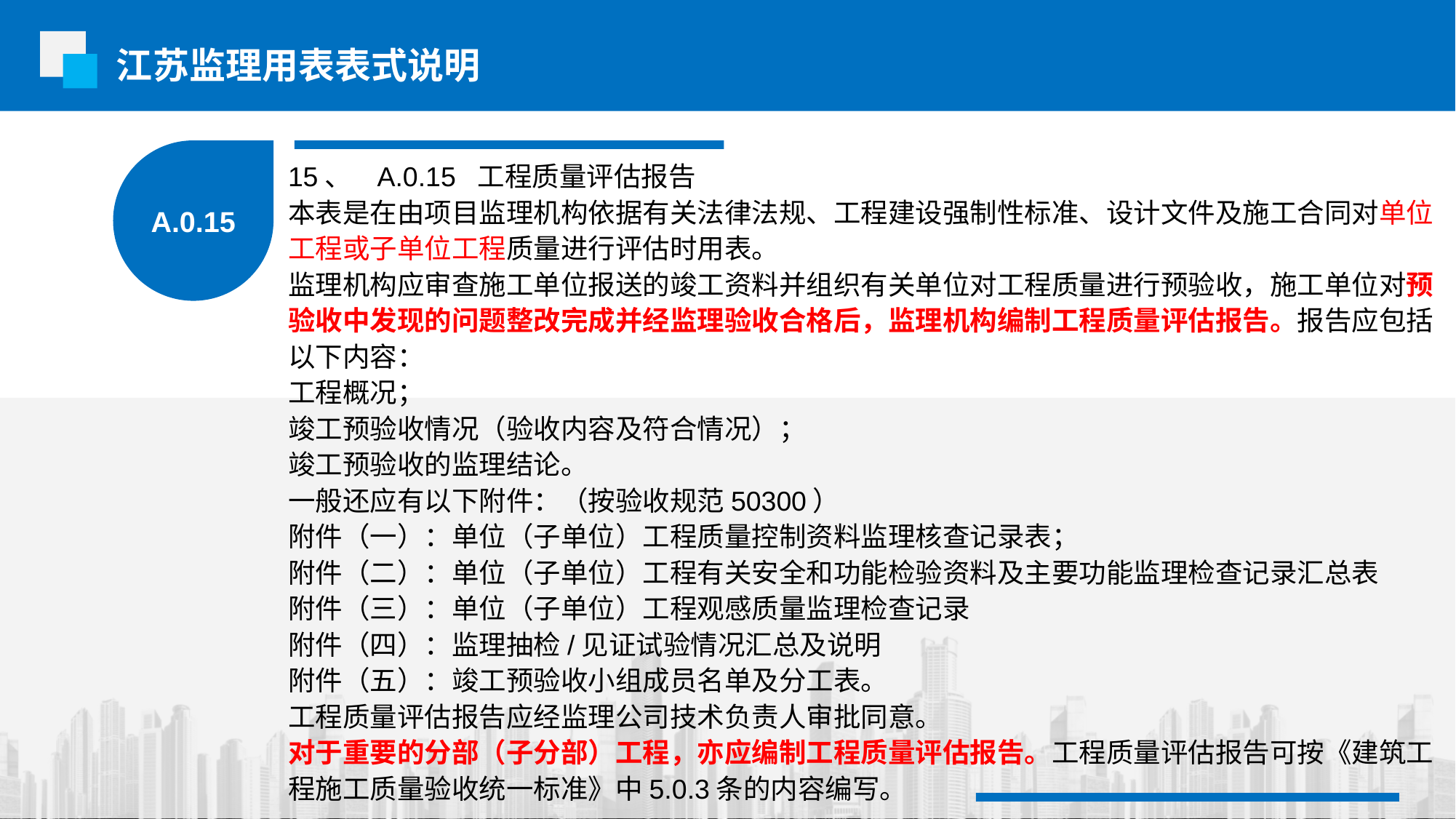

江苏监理用表表式说明

A.0.15
15、   A.0.15  工程质量评估报告
本表是在由项目监理机构依据有关法律法规、工程建设强制性标准、设计文件及施工合同对单位工程或子单位工程质量进行评估时用表。
监理机构应审查施工单位报送的竣工资料并组织有关单位对工程质量进行预验收，施工单位对预验收中发现的问题整改完成并经监理验收合格后，监理机构编制工程质量评估报告。报告应包括以下内容：
工程概况；
竣工预验收情况（验收内容及符合情况）；
竣工预验收的监理结论。
一般还应有以下附件：（按验收规范50300）
附件（一）：单位（子单位）工程质量控制资料监理核查记录表；
附件（二）：单位（子单位）工程有关安全和功能检验资料及主要功能监理检查记录汇总表
附件（三）：单位（子单位）工程观感质量监理检查记录
附件（四）：监理抽检/见证试验情况汇总及说明
附件（五）：竣工预验收小组成员名单及分工表。
工程质量评估报告应经监理公司技术负责人审批同意。
对于重要的分部（子分部）工程，亦应编制工程质量评估报告。工程质量评估报告可按《建筑工程施工质量验收统一标准》中5.0.3条的内容编写。